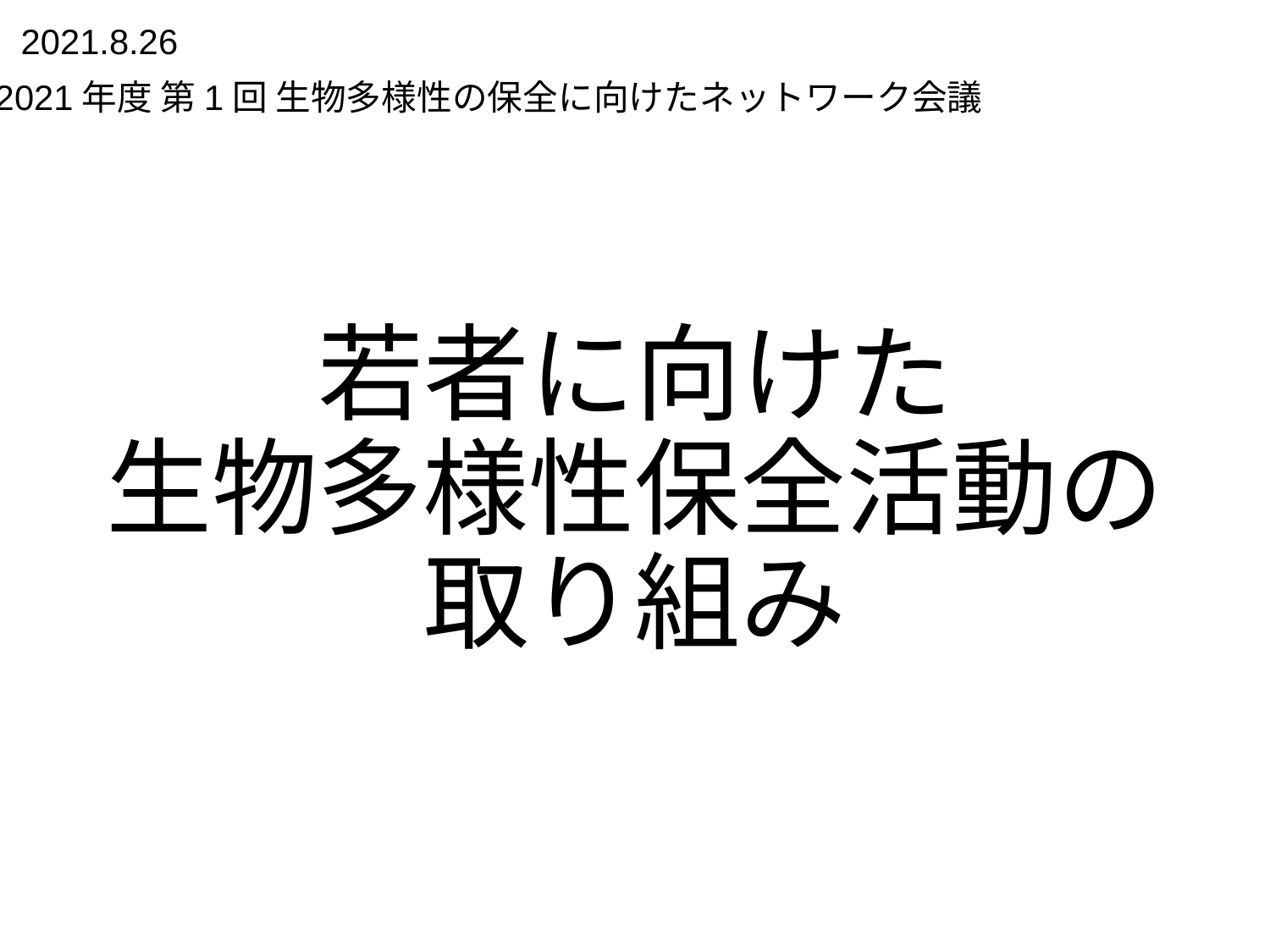

2021.8.26
2021年度 第1回 生物多様性の保全に向けたネットワーク会議
# 若者に向けた 生物多様性保全活動の 取り組み